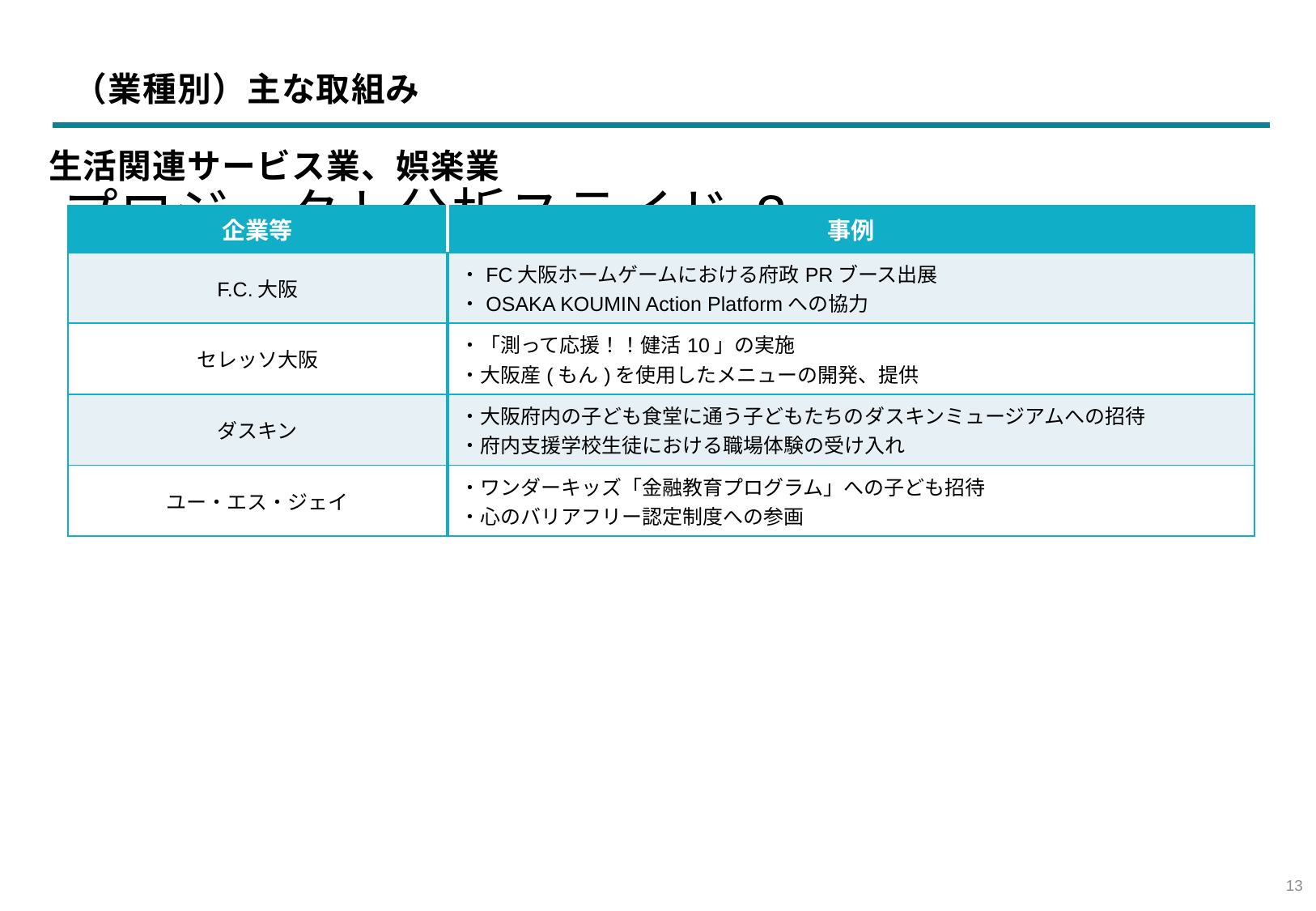

（業種別）主な取組み
生活関連サービス業、娯楽業
プロジェクト分析スライド 3
| 企業等 | 事例 |
| --- | --- |
| F.C.大阪 | ・FC大阪ホームゲームにおける府政PRブース出展 ・OSAKA KOUMIN Action Platformへの協力 |
| セレッソ大阪 | ・「測って応援！！健活10」の実施 ・大阪産(もん)を使用したメニューの開発、提供 |
| ダスキン | ・大阪府内の子ども食堂に通う子どもたちのダスキンミュージアムへの招待 ・府内支援学校生徒における職場体験の受け入れ |
| ユー・エス・ジェイ | ・ワンダーキッズ「金融教育プログラム」への子ども招待 ・心のバリアフリー認定制度への参画 |
13